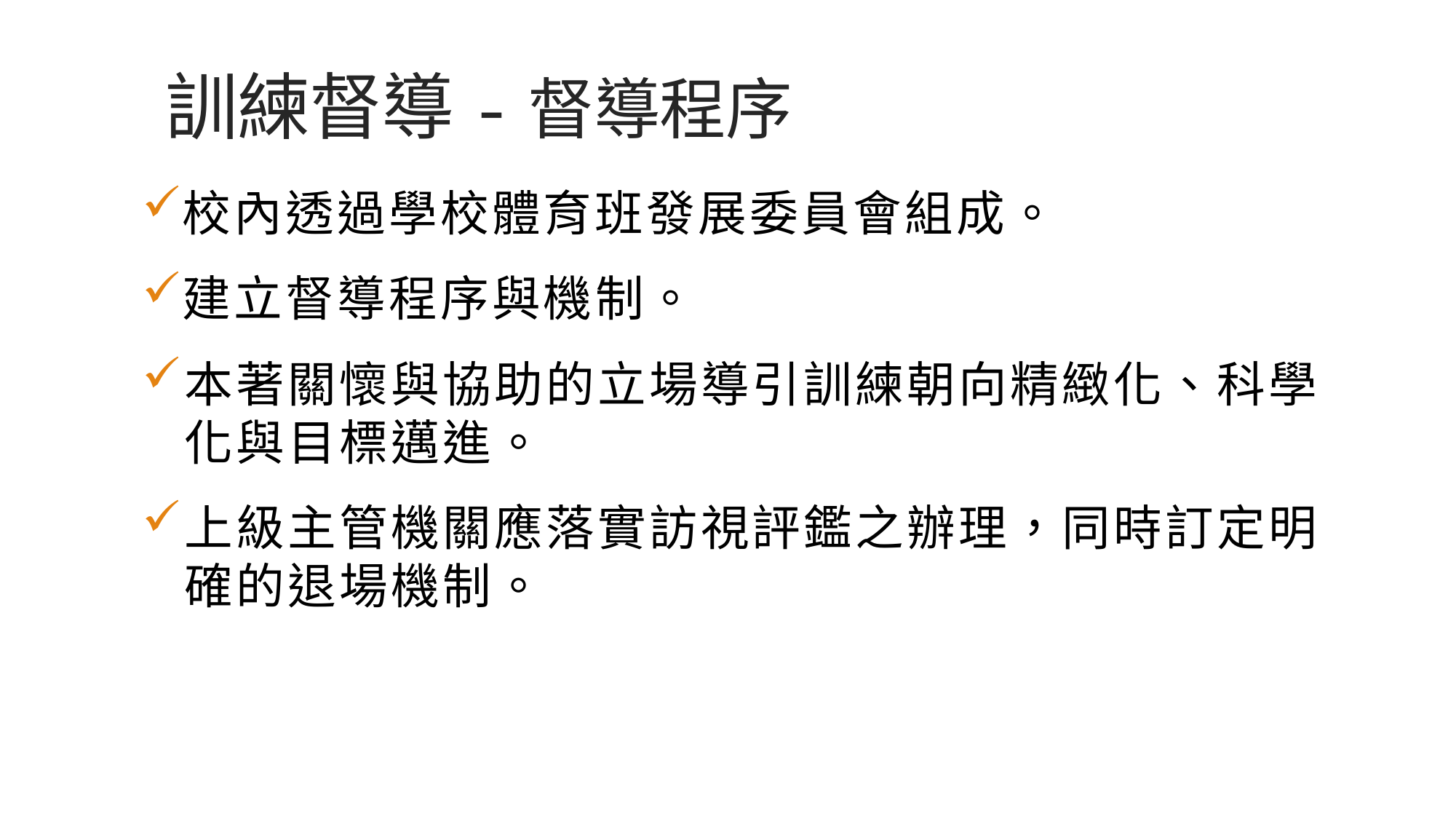

# 訓練督導-督導程序
校內透過學校體育班發展委員會組成。
建立督導程序與機制。
本著關懷與協助的立場導引訓練朝向精緻化、科學
化與目標邁進。
上級主管機關應落實訪視評鑑之辦理，同時訂定明
確的退場機制。
23